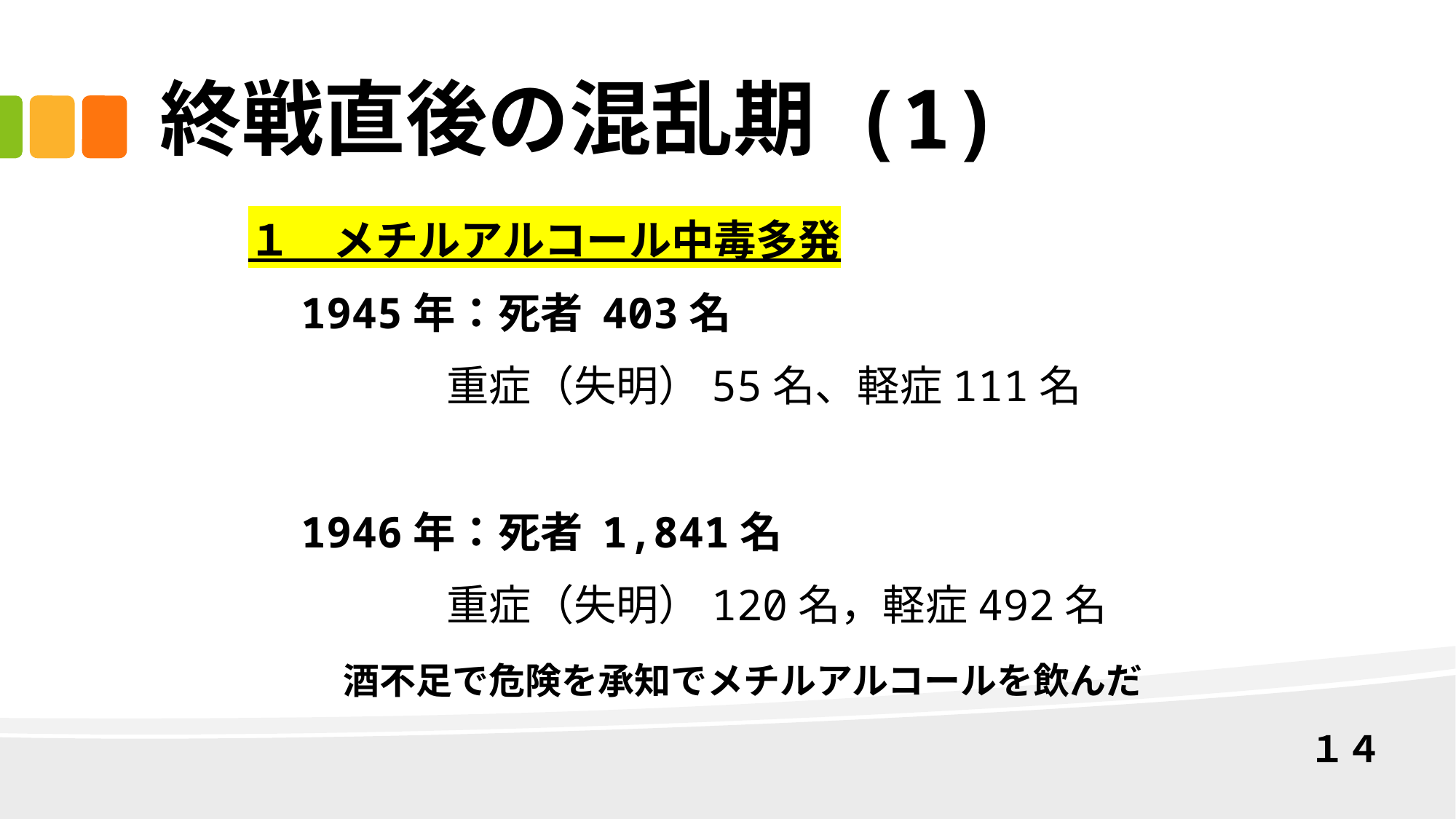

# 終戦直後の混乱期 (1)
１　メチルアルコール中毒多発
　1945年：死者 403名
　　            重症（失明）55名、軽症111名

　1946年：死者 1,841名
　　            重症（失明）120名，軽症492名
　　 酒不足で危険を承知でメチルアルコールを飲んだ
１４